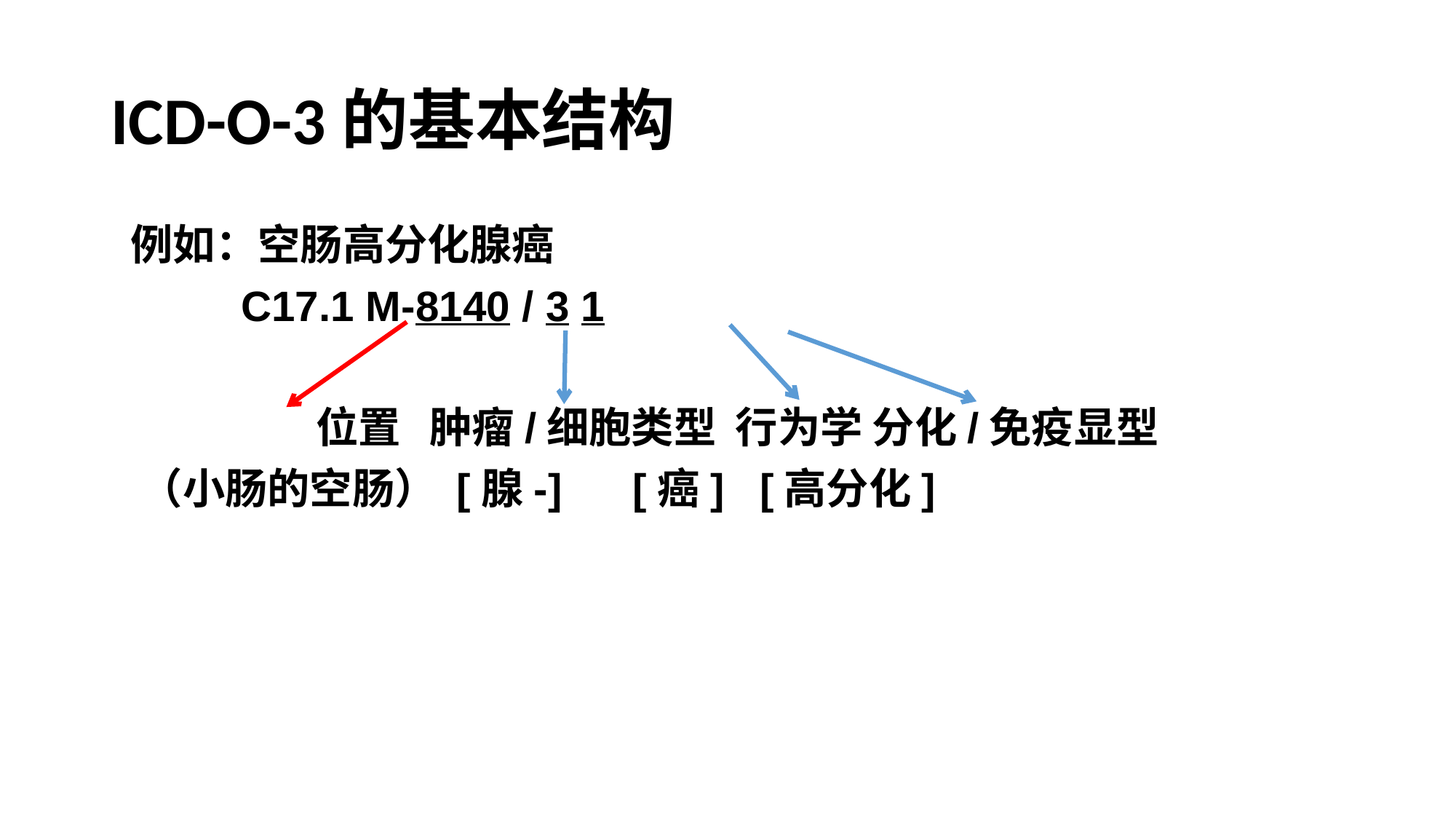

# ICD-O-3的基本结构
 例如：空肠高分化腺癌
           C17.1 M-8140 / 3 1

 位置   肿瘤/细胞类型  行为学 分化/免疫显型
  （小肠的空肠） [腺-]      [癌]   [高分化]